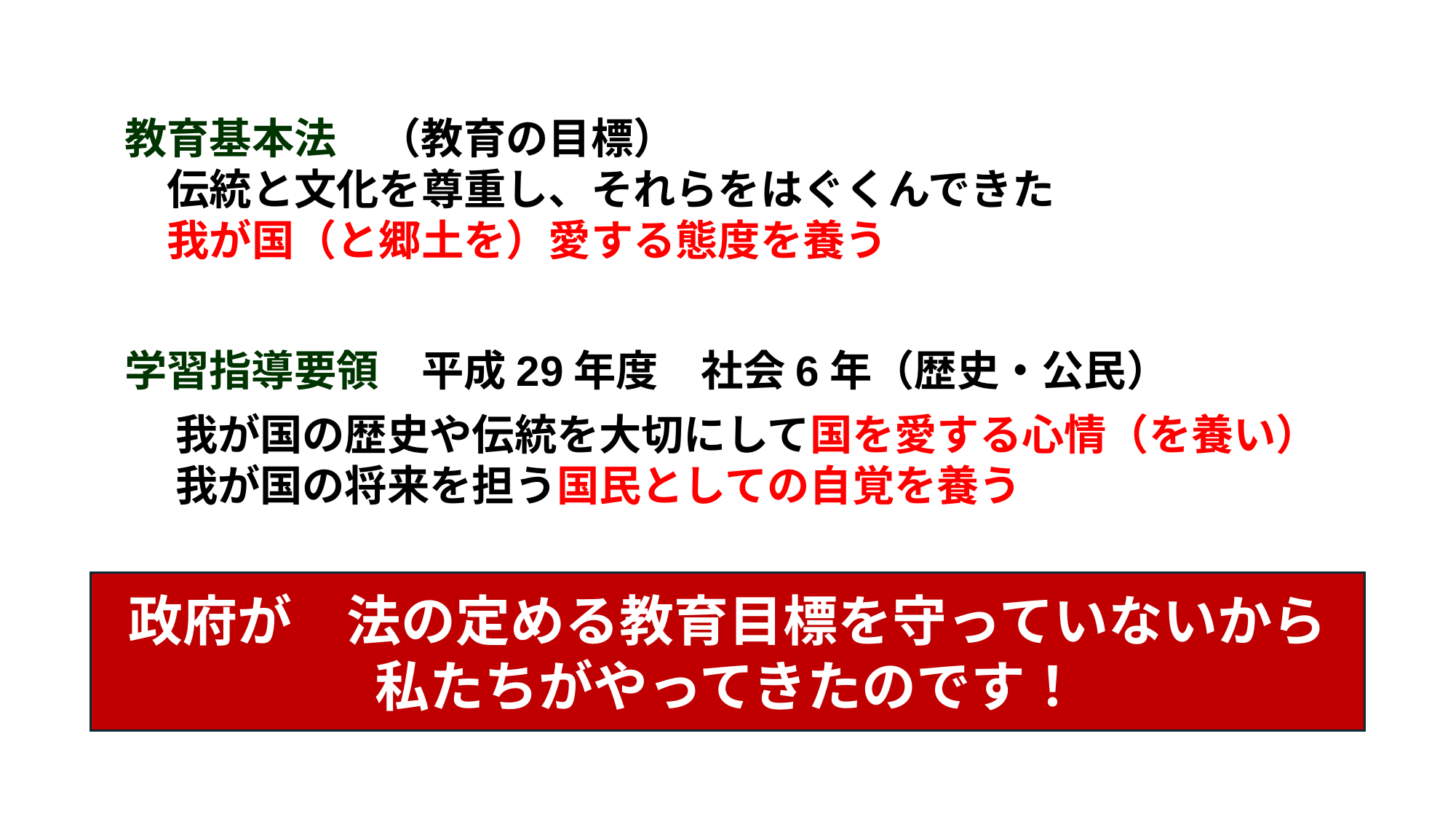

教育基本法　（教育の目標）
　伝統と文化を尊重し、それらをはぐくんできた
　我が国（と郷土を）愛する態度を養う
学習指導要領　平成29年度　社会6年（歴史・公民）

我が国の歴史や伝統を大切にして国を愛する心情（を養い）
我が国の将来を担う国民としての自覚を養う
政府が　法の定める教育目標を守っていないから
私たちがやってきたのです！